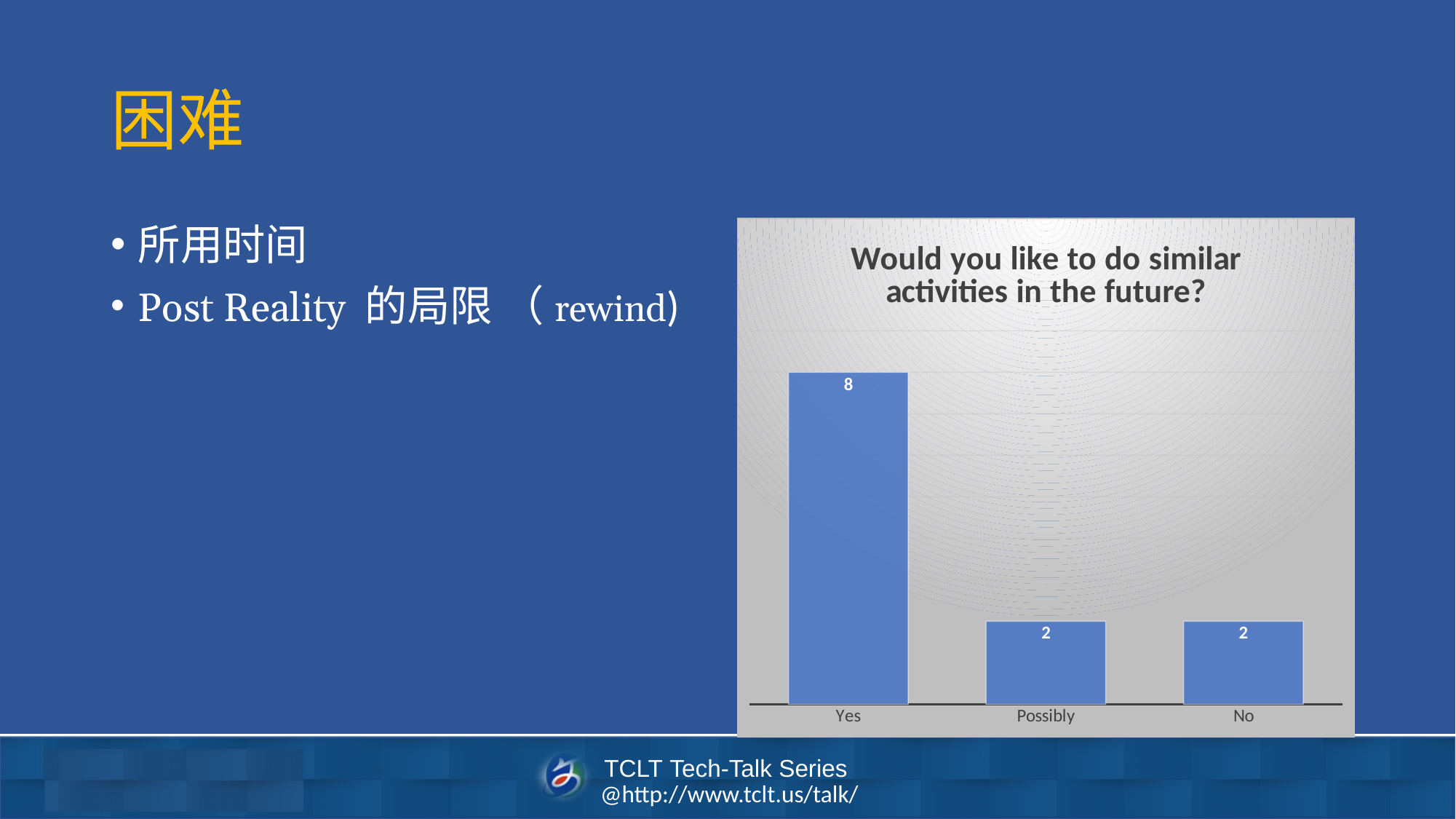

# 困难
所用时间
Post Reality 的局限 （rewind)

### Chart: Would you like to do similar activities in the future?

| Category |  |
|---|---|
| Yes | 8.0 |
| Possibly | 2.0 |
| No | 2.0 |